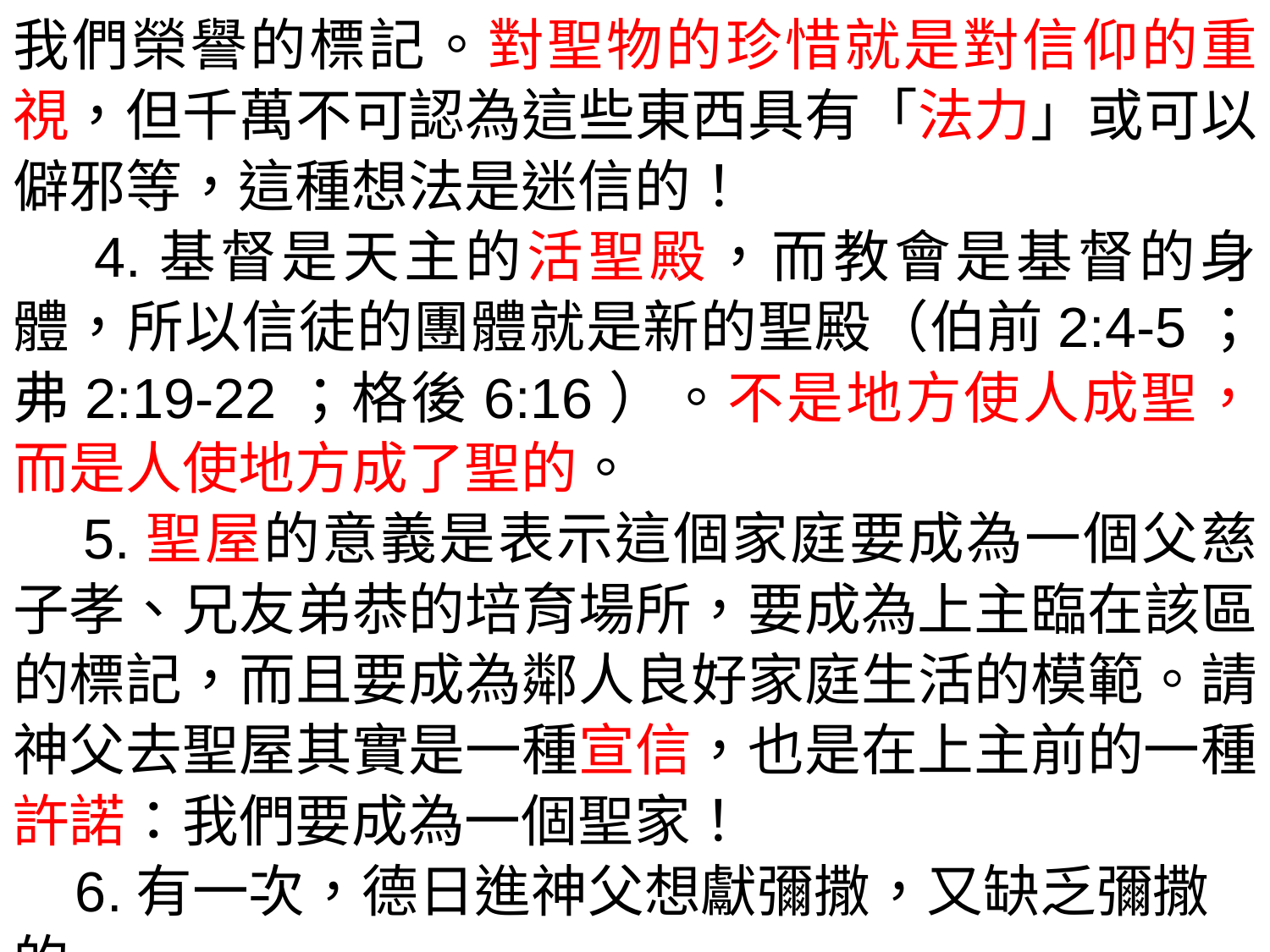

我們榮譽的標記。對聖物的珍惜就是對信仰的重視，但千萬不可認為這些東西具有「法力」或可以僻邪等，這種想法是迷信的！
    4.基督是天主的活聖殿，而教會是基督的身體，所以信徒的團體就是新的聖殿（伯前2:4-5；弗2:19-22；格後6:16）。不是地方使人成聖，而是人使地方成了聖的。
    5.聖屋的意義是表示這個家庭要成為一個父慈子孝、兄友弟恭的培育場所，要成為上主臨在該區的標記，而且要成為鄰人良好家庭生活的模範。請神父去聖屋其實是一種宣信，也是在上主前的一種許諾：我們要成為一個聖家！
    6.有一次，德日進神父想獻彌撒，又缺乏彌撒的